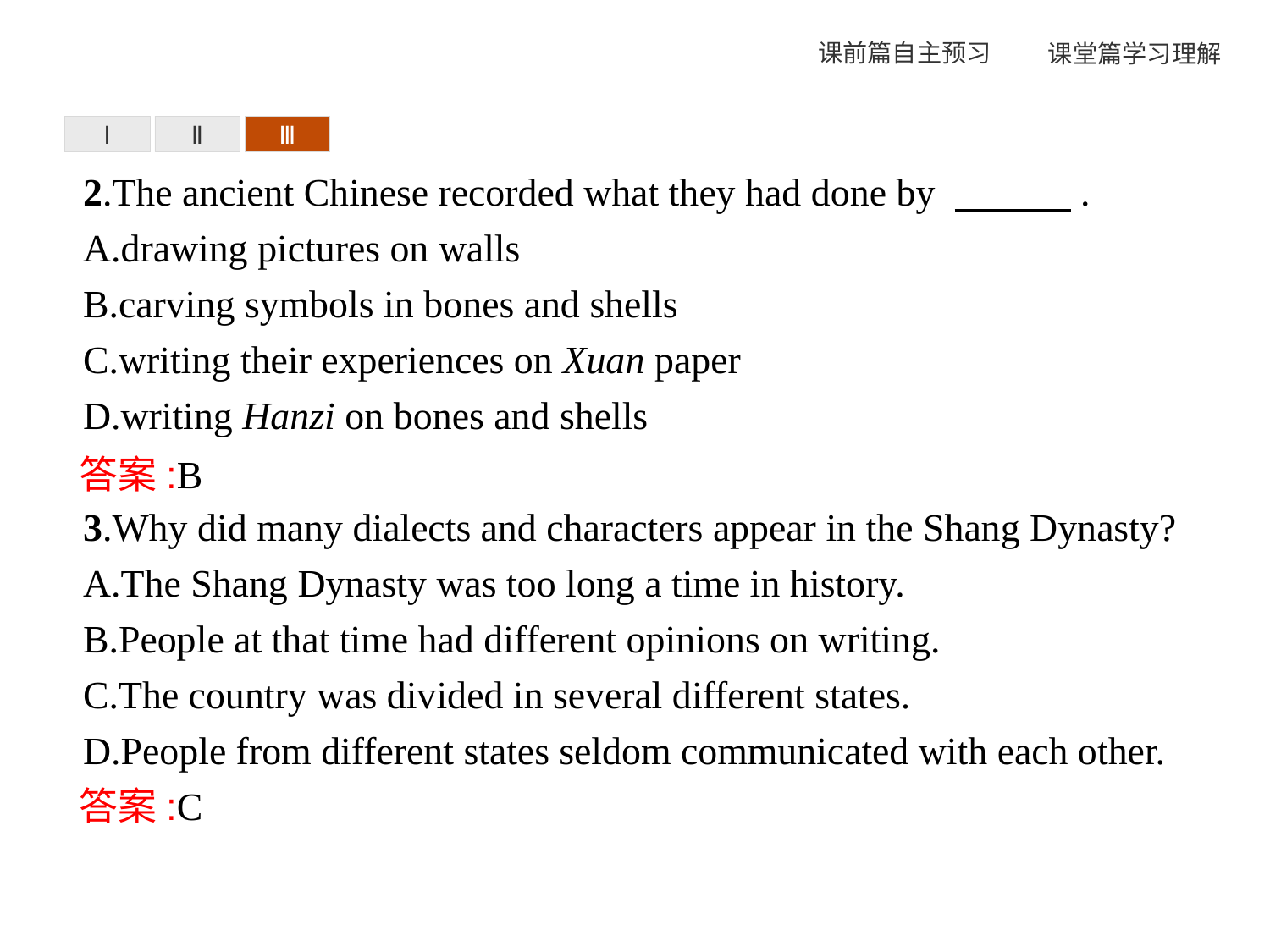

Ⅰ
Ⅱ
Ⅲ
2.The ancient Chinese recorded what they had done by 　　　.
A.drawing pictures on walls
B.carving symbols in bones and shells
C.writing their experiences on Xuan paper
D.writing Hanzi on bones and shells

3.Why did many dialects and characters appear in the Shang Dynasty?
A.The Shang Dynasty was too long a time in history.
B.People at that time had different opinions on writing.
C.The country was divided in several different states.
D.People from different states seldom communicated with each other.
答案:B
答案:C